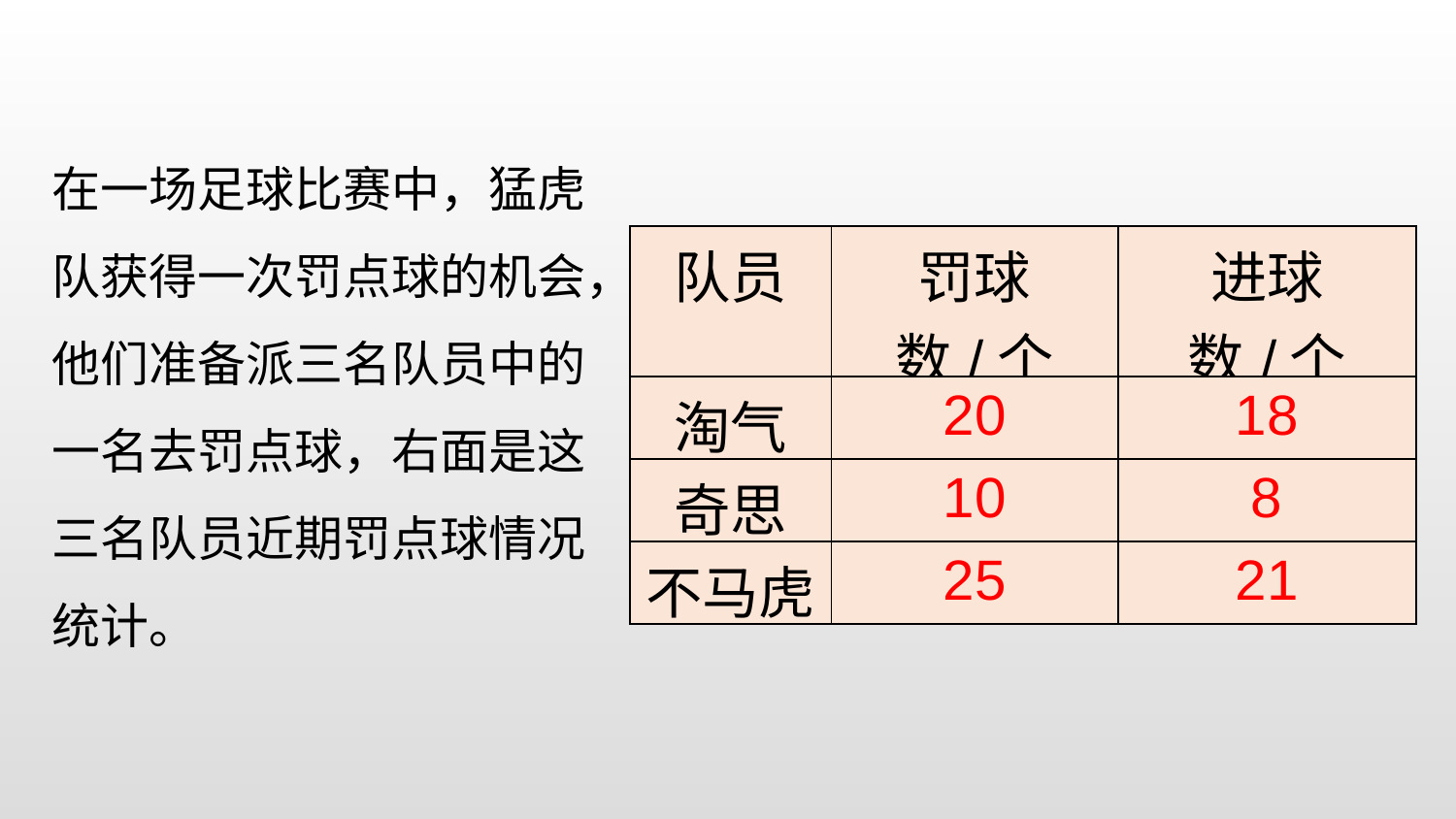

在一场足球比赛中，猛虎队获得一次罚点球的机会，他们准备派三名队员中的一名去罚点球，右面是这三名队员近期罚点球情况统计。
| 队员 | 罚球数/个 | 进球数/个 |
| --- | --- | --- |
| 淘气 | 20 | 18 |
| 奇思 | 10 | 8 |
| 不马虎 | 25 | 21 |